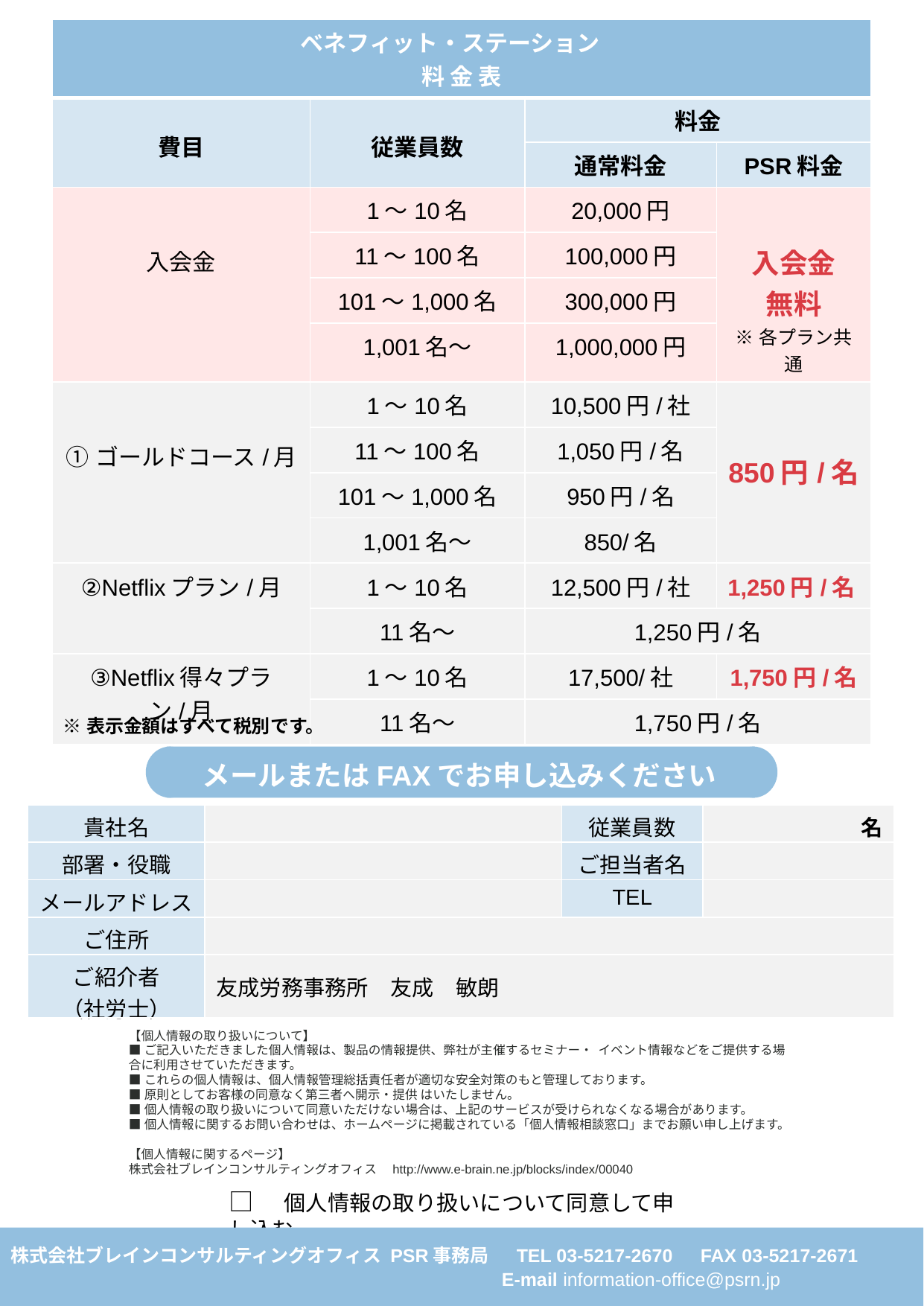

| ベネフィット・ステーション　 料 金 表 |  |  |  |
| --- | --- | --- | --- |
| 費目 | 従業員数 | 料金 |  |
|  |  | 通常料金 | PSR料金 |
| 入会金 | 1～10名 | 20,000円 | 入会金 無料 ※各プラン共通 |
|  | 11～100名 | 100,000円 |  |
|  | 101～1,000名 | 300,000円 |  |
|  | 1,001名～ | 1,000,000円 |  |
| ①ゴールドコース/月 | 1～10名 | 10,500円/社 | 850円/名 |
|  | 11～100名 | 1,050円/名 |  |
|  | 101～1,000名 | 950円/名 |  |
|  | 1,001名～ | 850/名 |  |
| ②Netflixプラン/月 | 1～10名 | 12,500円/社 | 1,250円/名 |
|  | 11名～ | 1,250円/名 |  |
| ③Netflix得々プラン/月 | 1～10名 | 17,500/社 | 1,750円/名 |
|  | 11名～ | 1,750円/名 |  |
※表示金額はすべて税別です。

メールまたはFAXでお申し込みください

| 貴社名 |  | 従業員数 | 名 |
| --- | --- | --- | --- |
| 部署・役職 |  | ご担当者名 |  |
| メールアドレス |  | TEL |  |
| ご住所 |  |  |  |
| ご紹介者 （社労士） | 友成労務事務所　友成　敏朗 |  |  |
【個人情報の取り扱いについて】
■ご記入いただきました個人情報は、製品の情報提供、弊社が主催するセミナー・  イベント情報などをご提供する場合に利用させていただきます。
■これらの個人情報は、個人情報管理総括責任者が適切な安全対策のもと管理しております。
■原則としてお客様の同意なく第三者へ開示・提供 はいたしません。
■個人情報の取り扱いについて同意いただけない場合は、上記のサービスが受けられなくなる場合があります。
■個人情報に関するお問い合わせは、ホームページに掲載されている「個人情報相談窓口」までお願い申し上げます。

【個人情報に関するページ】
株式会社ブレインコンサルティングオフィス　http://www.e-brain.ne.jp/blocks/index/00040

□　個人情報の取り扱いについて同意して申し込む

株式会社ブレインコンサルティングオフィス PSR事務局 　TEL 03-5217-2670　FAX 03-5217-2671
株式会社ブレインコンサルティングオフィス PSR事務局 　TEL 03-5217-2670　FAX 03-5217-2671
E-mail information-office@psrn.jp
E-mail information-office@psrn.jp